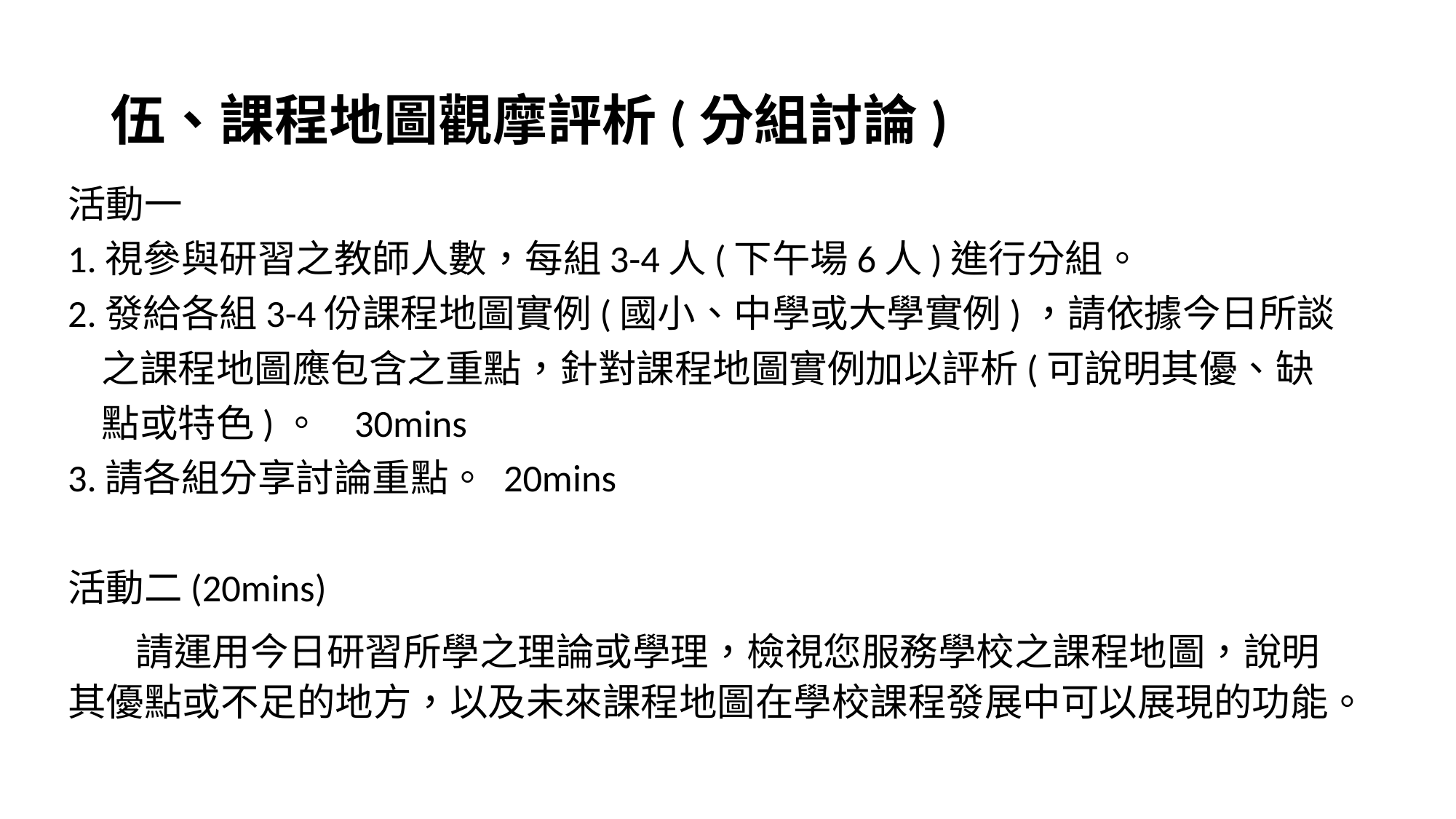

# 伍、課程地圖觀摩評析(分組討論)
活動一
1.視參與研習之教師人數，每組3-4人(下午場6人)進行分組。
2.發給各組3-4份課程地圖實例(國小、中學或大學實例)，請依據今日所談
   之課程地圖應包含之重點，針對課程地圖實例加以評析(可說明其優、缺
   點或特色)。   30mins
3.請各組分享討論重點。 20mins

活動二(20mins)
       請運用今日研習所學之理論或學理，檢視您服務學校之課程地圖，說明其優點或不足的地方，以及未來課程地圖在學校課程發展中可以展現的功能。